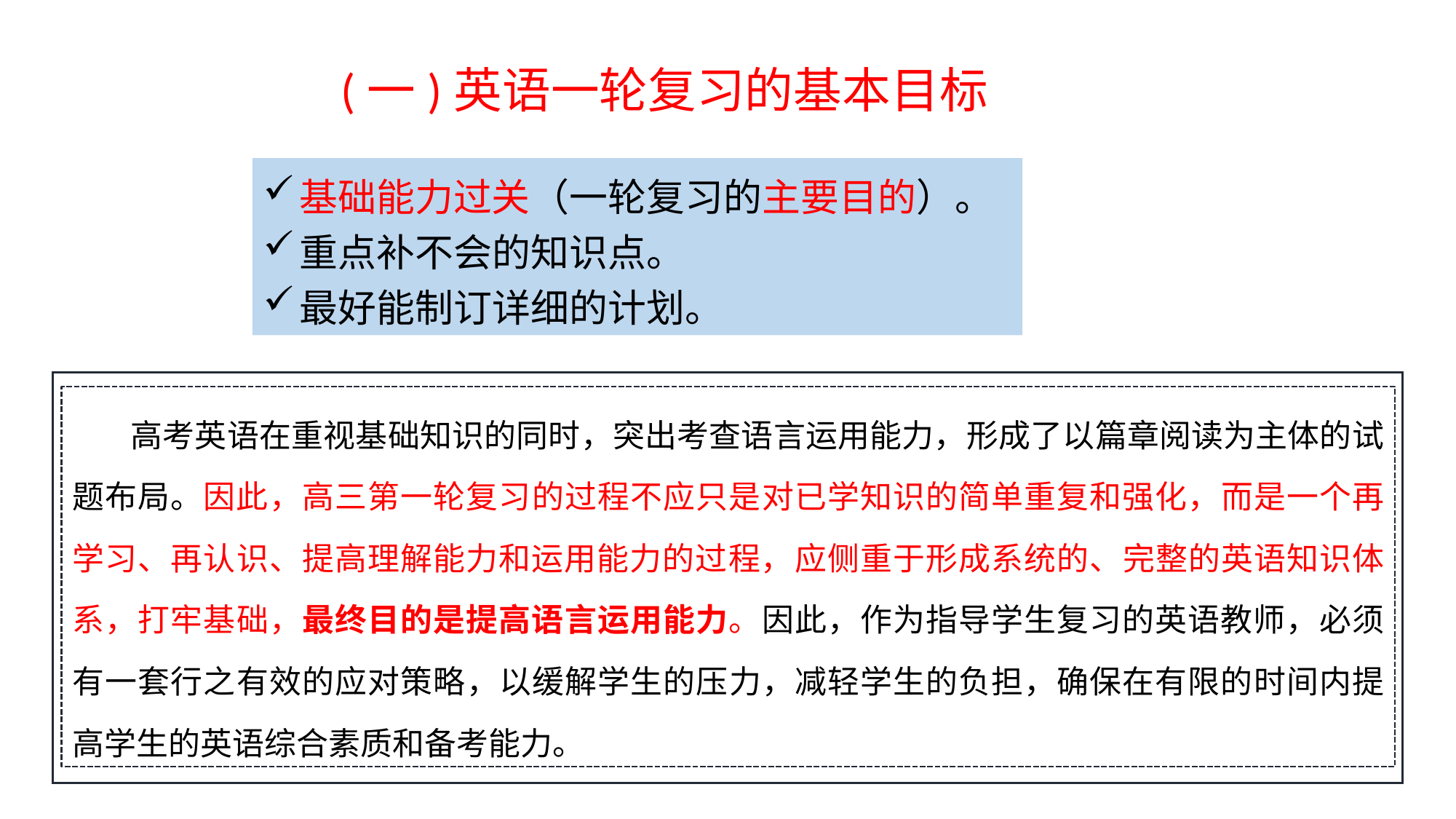

# (一)英语一轮复习的基本目标
基础能力过关（一轮复习的主要目的）。
重点补不会的知识点。
最好能制订详细的计划。

       高考英语在重视基础知识的同时，突出考查语言运用能力，形成了以篇章阅读为主体的试题布局。因此，高三第一轮复习的过程不应只是对已学知识的简单重复和强化，而是一个再学习、再认识、提高理解能力和运用能力的过程，应侧重于形成系统的、完整的英语知识体系，打牢基础，最终目的是提高语言运用能力。因此，作为指导学生复习的英语教师，必须有一套行之有效的应对策略，以缓解学生的压力，减轻学生的负担，确保在有限的时间内提高学生的英语综合素质和备考能力。